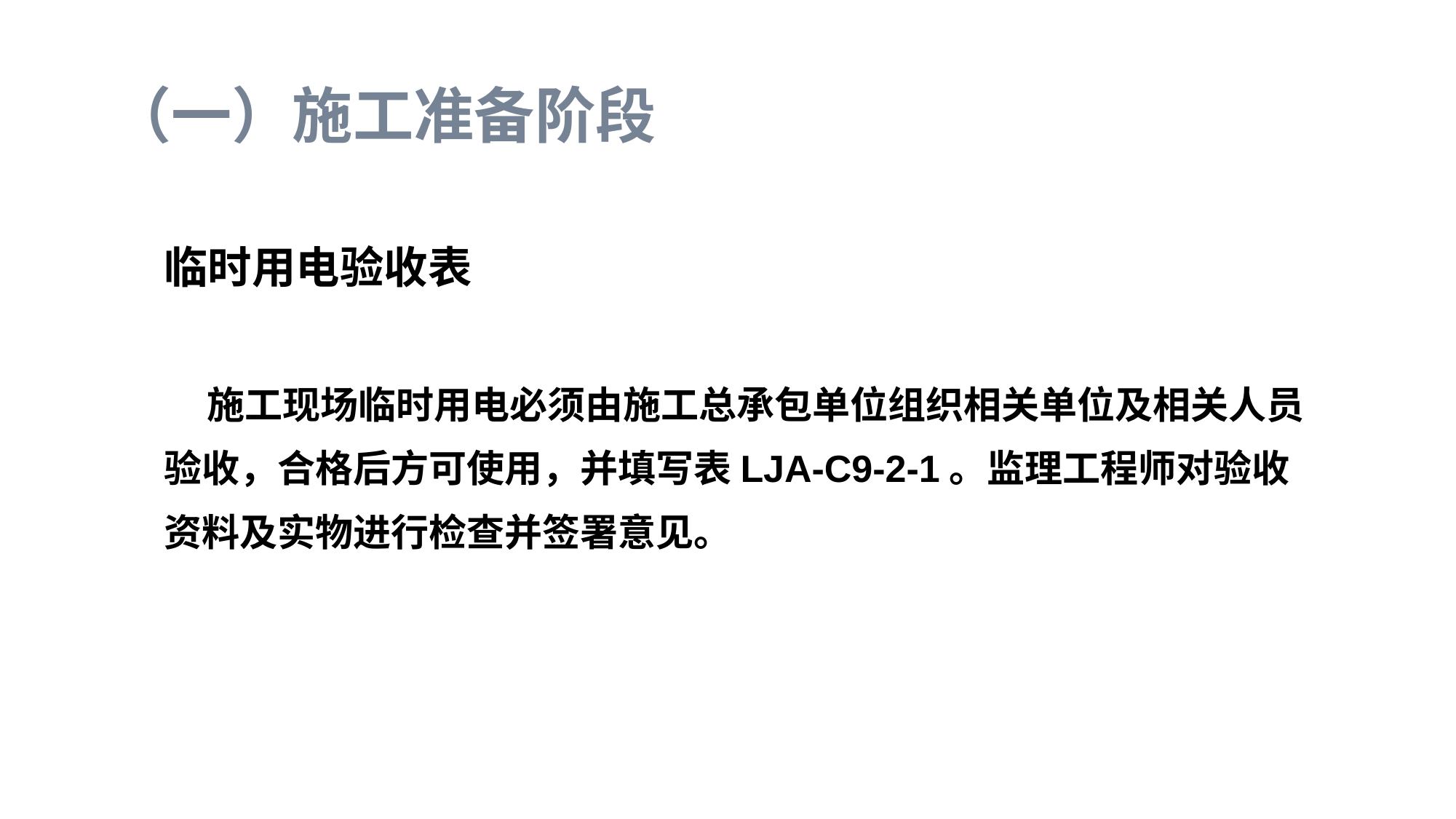

# （一）施工准备阶段
临时用电验收表

    施工现场临时用电必须由施工总承包单位组织相关单位及相关人员验收，合格后方可使用，并填写表LJA-C9-2-1。监理工程师对验收资料及实物进行检查并签署意见。